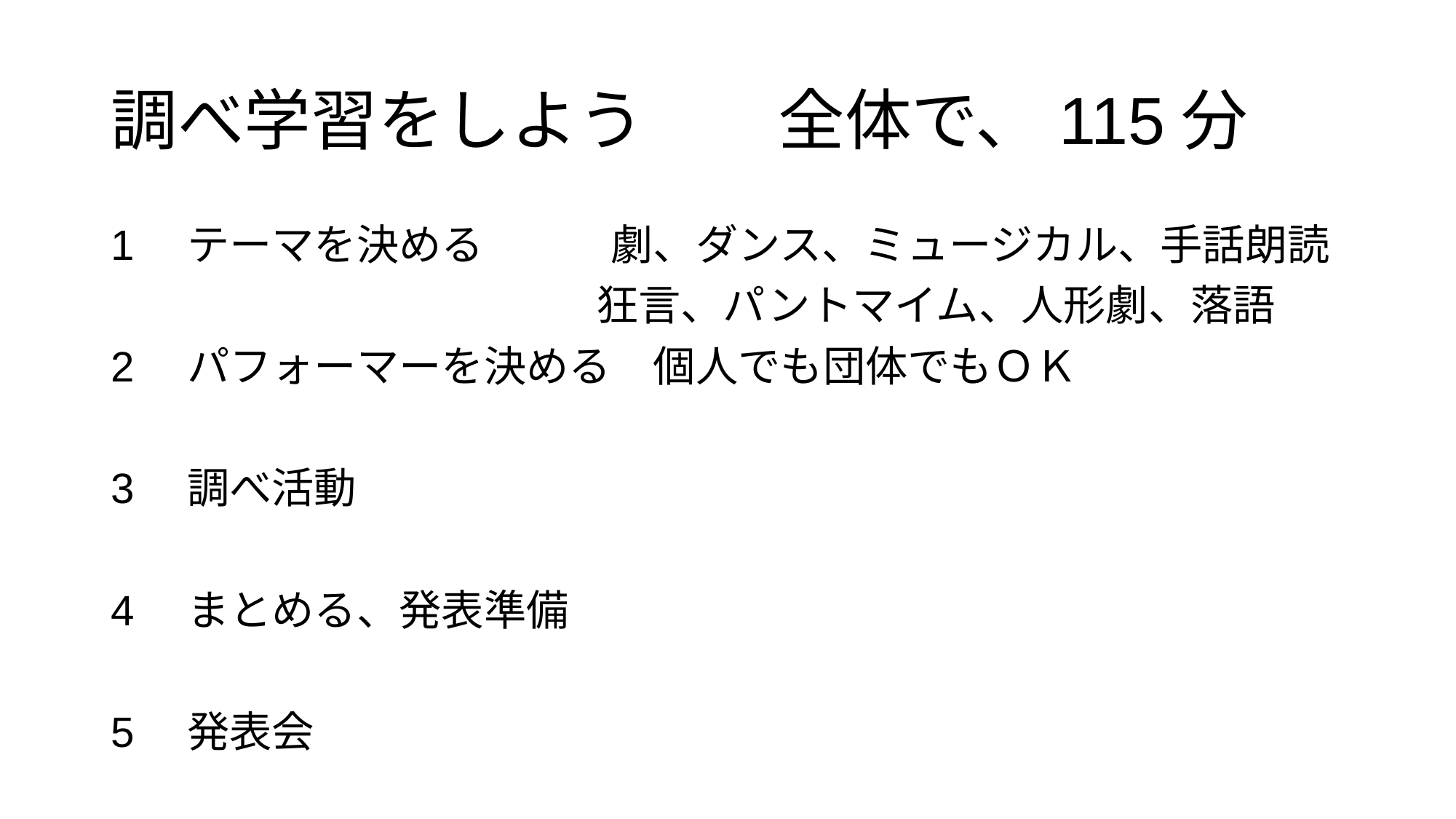

# 調べ学習をしよう　　全体で、115分
1　テーマを決める　　　劇、ダンス、ミュージカル、手話朗読
　　　　　　　　　　　  狂言、パントマイム、人形劇、落語
2　パフォーマーを決める　個人でも団体でもＯＫ

3　調べ活動

4　まとめる、発表準備

5　発表会